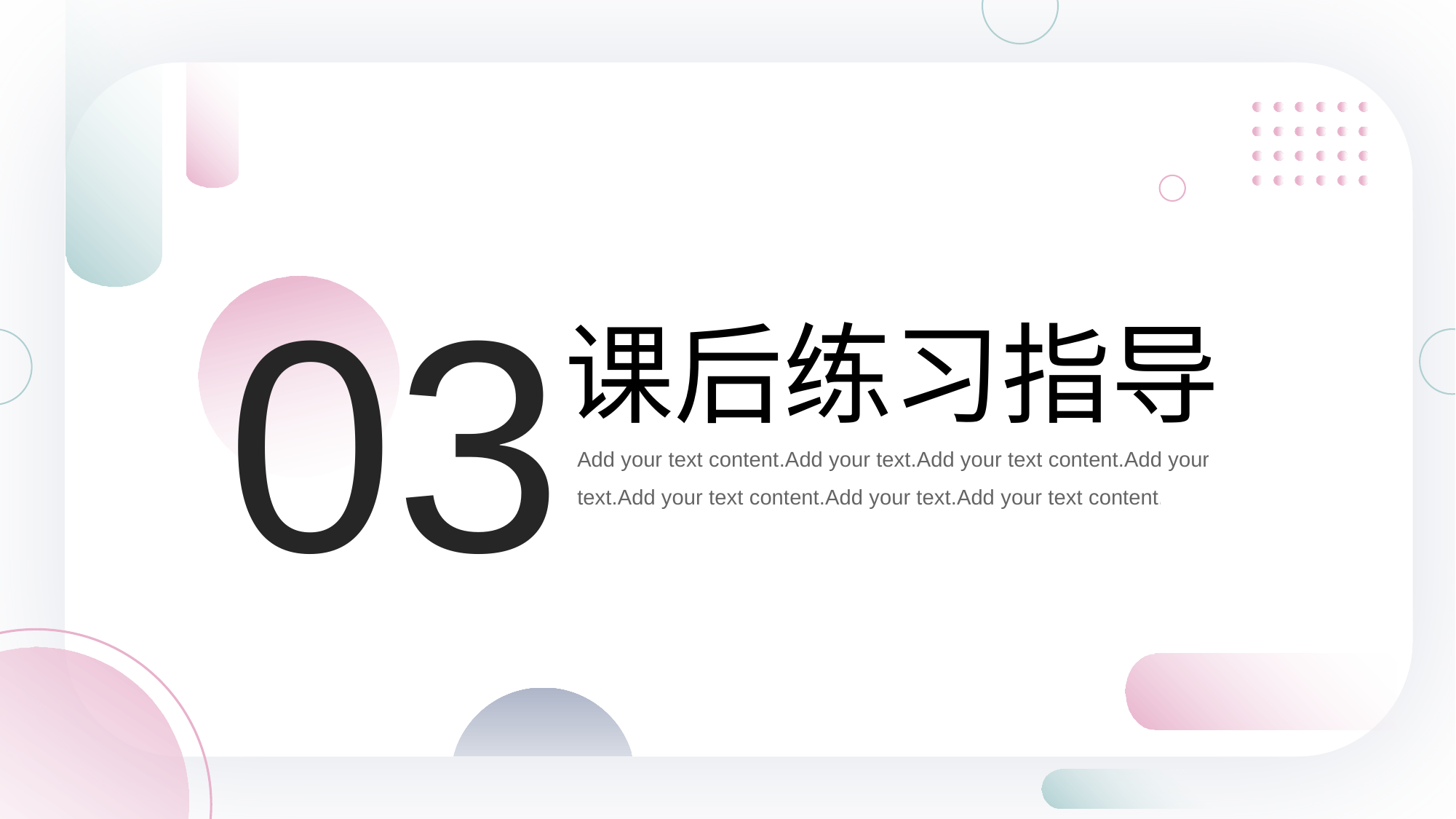

03

课后练习指导
Add your text content.Add your text.Add your text content.Add your text.Add your text content.Add your text.Add your text content.